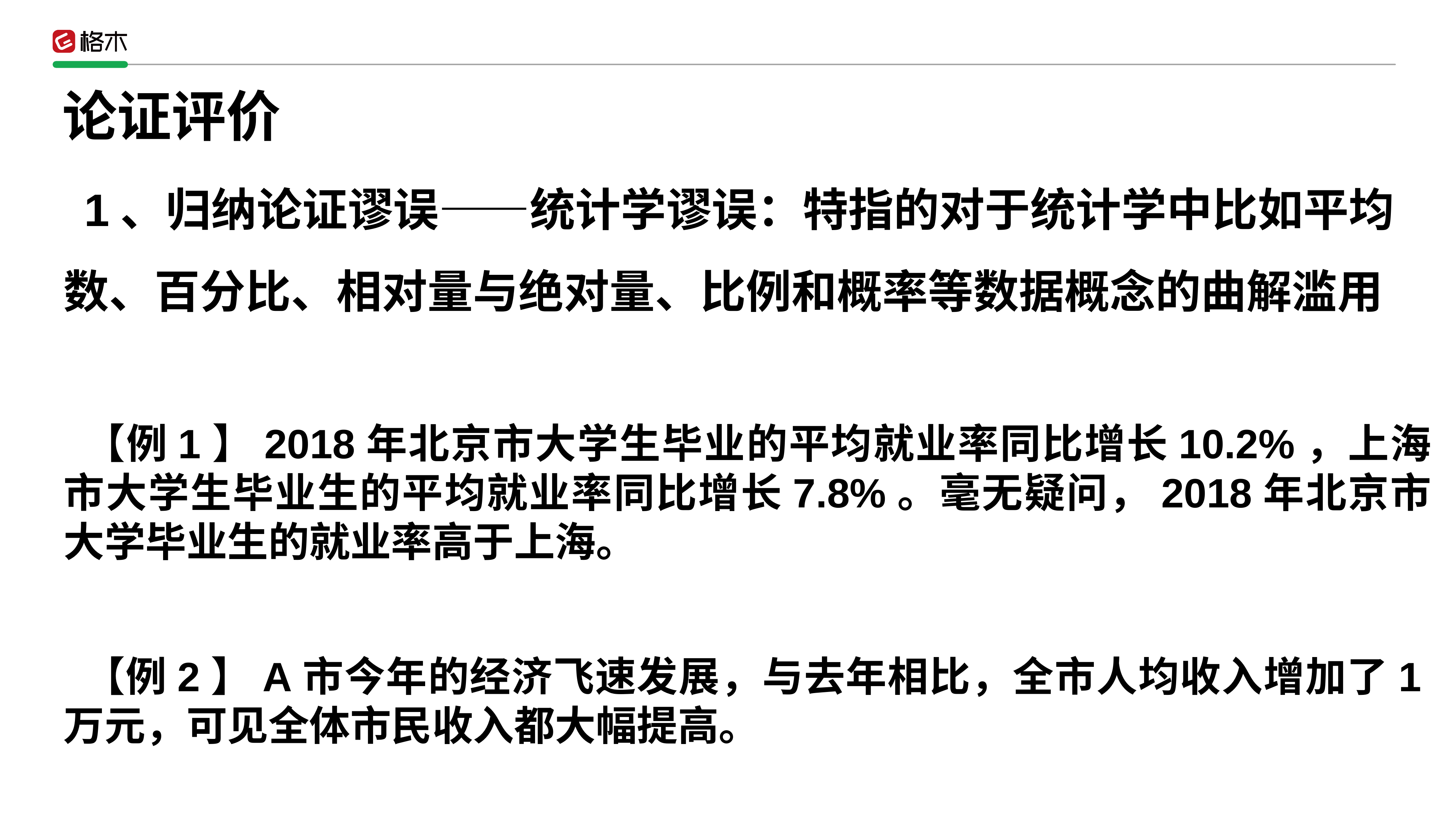

论证评价
1、归纳论证谬误——统计学谬误：特指的对于统计学中比如平均数、百分比、相对量与绝对量、比例和概率等数据概念的曲解滥用

【例1】2018年北京市大学生毕业的平均就业率同比增长10.2%，上海市大学生毕业生的平均就业率同比增长7.8%。毫无疑问，2018年北京市大学毕业生的就业率高于上海。

【例2】A市今年的经济飞速发展，与去年相比，全市人均收入增加了1万元，可见全体市民收入都大幅提高。